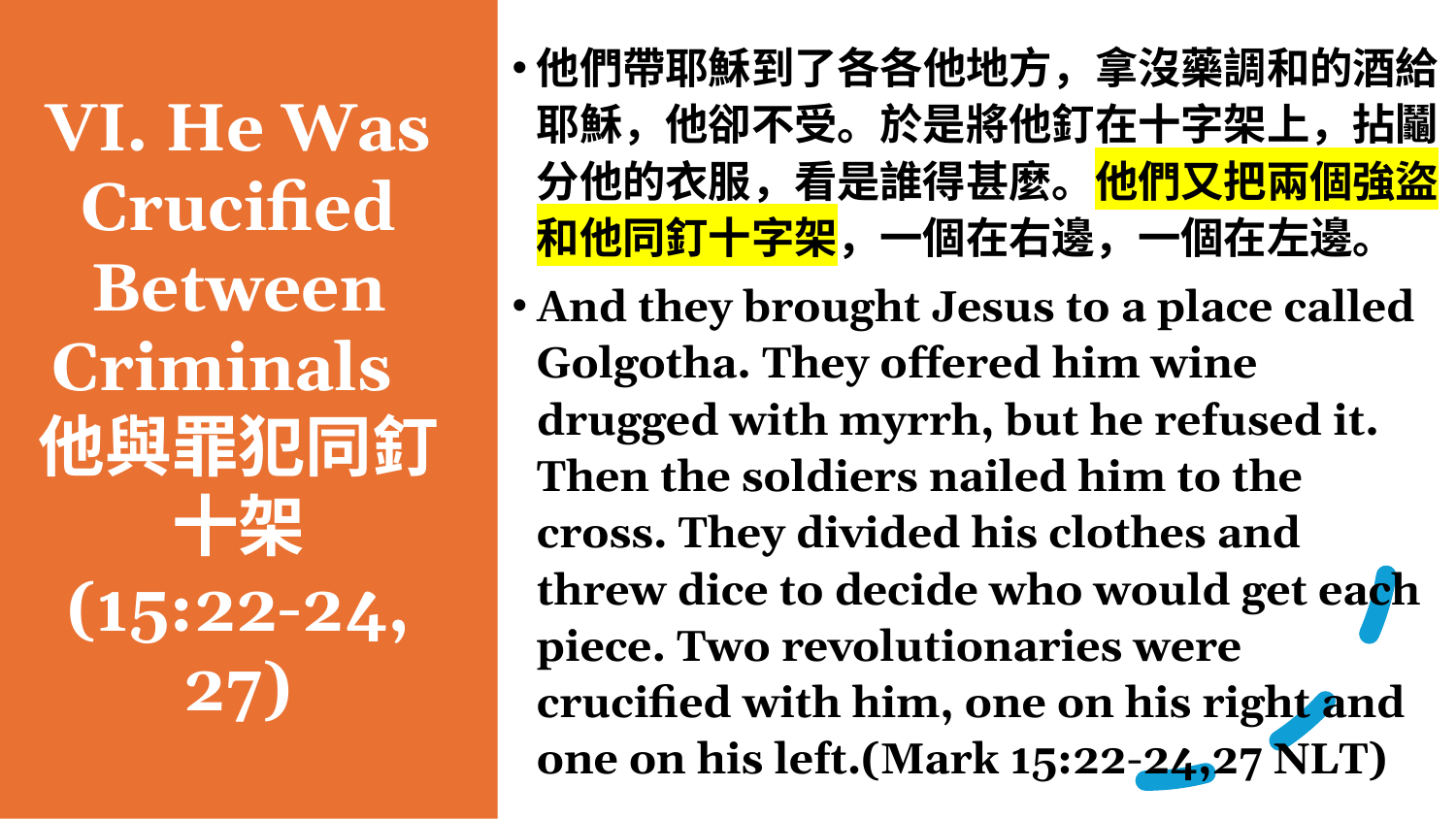

他們帶耶穌到了各各他地方，拿沒藥調和的酒給耶穌，他卻不受。於是將他釘在十字架上，拈鬮分他的衣服，看是誰得甚麼。他們又把兩個強盜和他同釘十字架，一個在右邊，一個在左邊。
And they brought Jesus to a place called Golgotha. They offered him wine drugged with myrrh, but he refused it. Then the soldiers nailed him to the cross. They divided his clothes and threw dice to decide who would get each piece. Two revolutionaries were crucified with him, one on his right and one on his left.(Mark 15:22-24,27 NLT)
# VI. He Was Crucified Between Criminals 他與罪犯同釘十架 (15:22-24, 27)